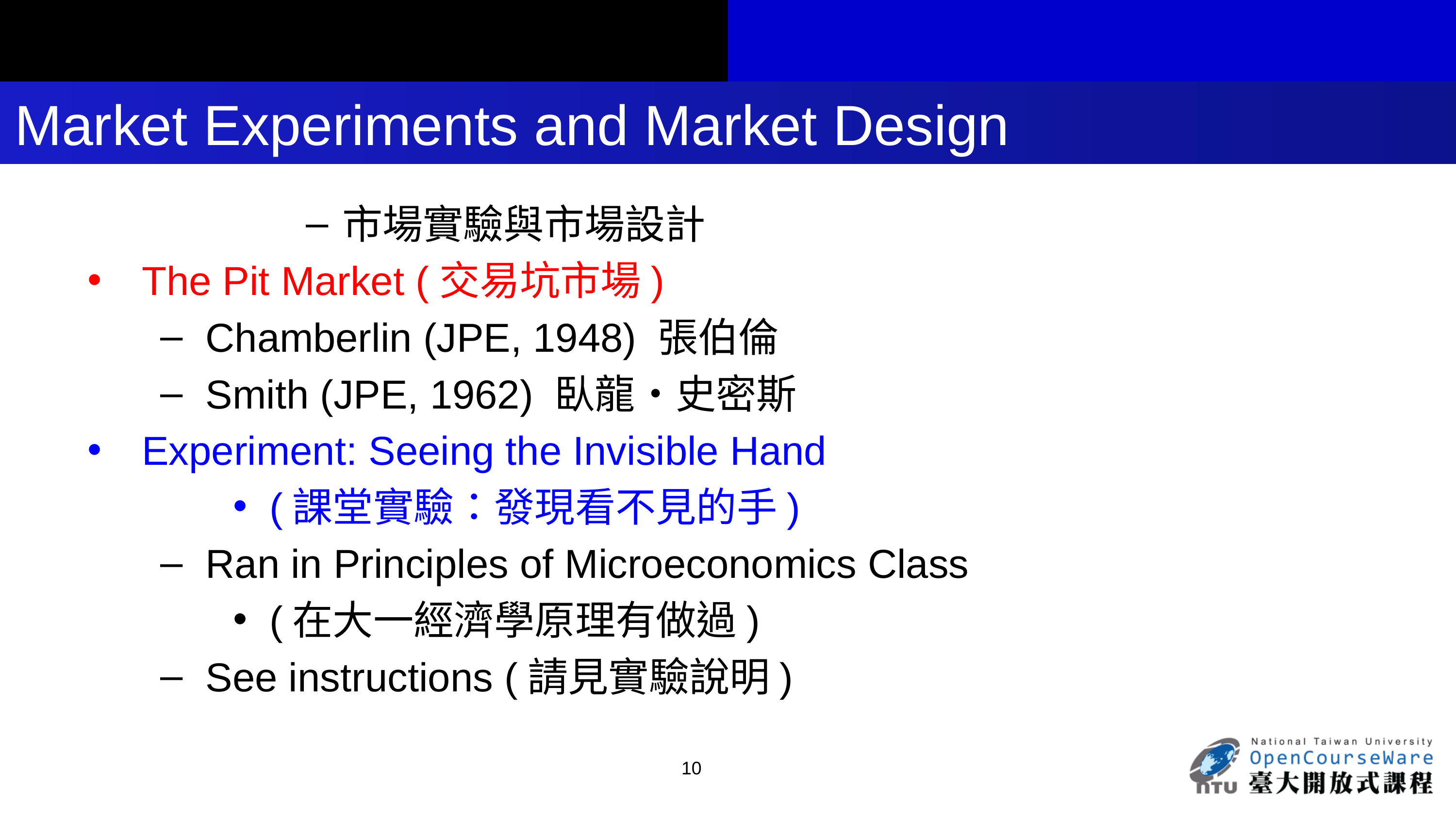

# Market Experiments and Market Design
市場實驗與市場設計
The Pit Market (交易坑市場)
Chamberlin (JPE, 1948) 張伯倫
Smith (JPE, 1962) 臥龍‧史密斯
Experiment: Seeing the Invisible Hand
(課堂實驗：發現看不見的手)
Ran in Principles of Microeconomics Class
(在大一經濟學原理有做過)
See instructions (請見實驗說明)